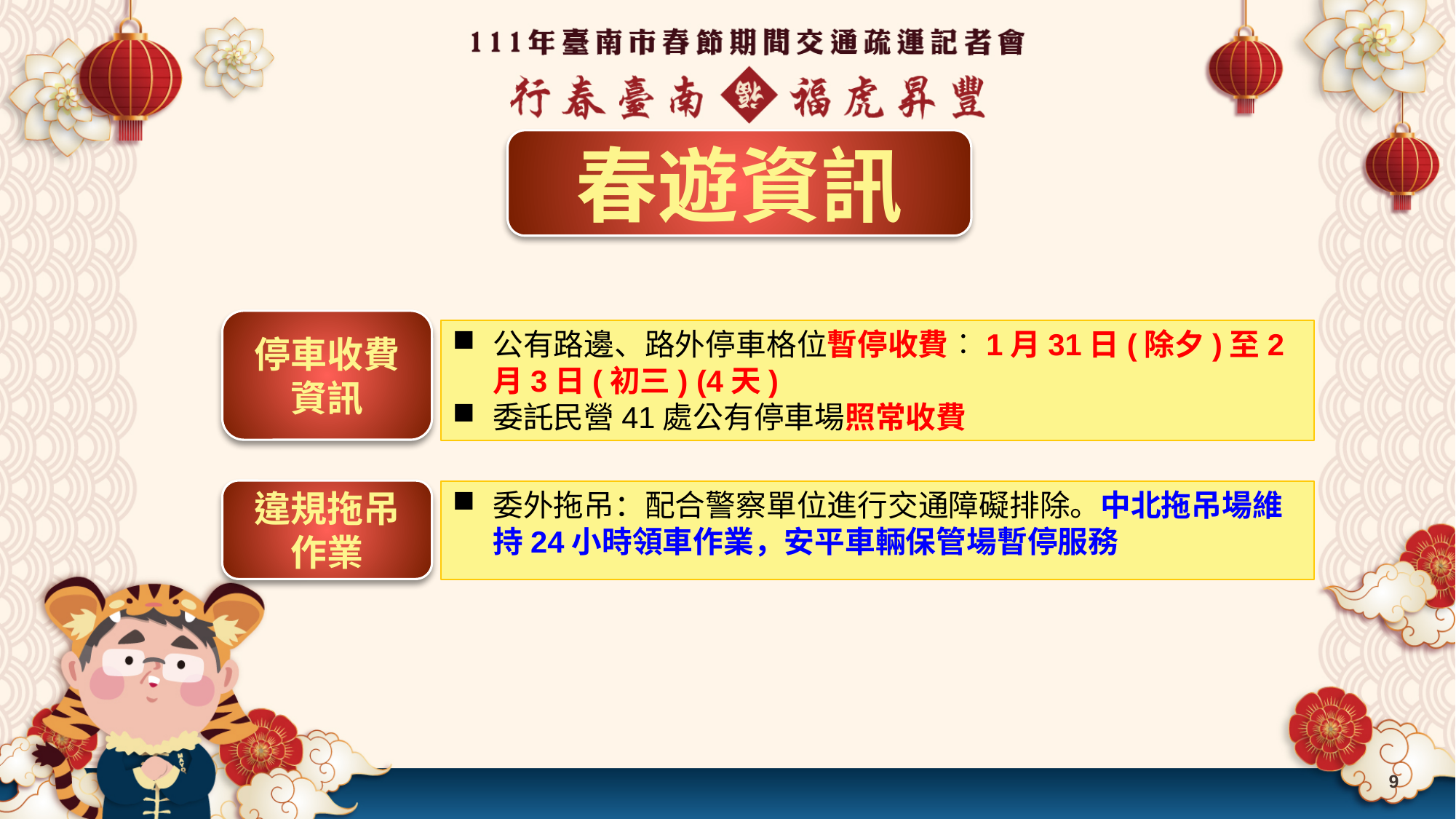

春遊資訊
停車收費
資訊
公有路邊、路外停車格位暫停收費︰1月31日(除夕)至2月3日(初三) (4天)
委託民營41處公有停車場照常收費
違規拖吊
作業
委外拖吊：配合警察單位進行交通障礙排除。中北拖吊場維持24小時領車作業，安平車輛保管場暫停服務
9